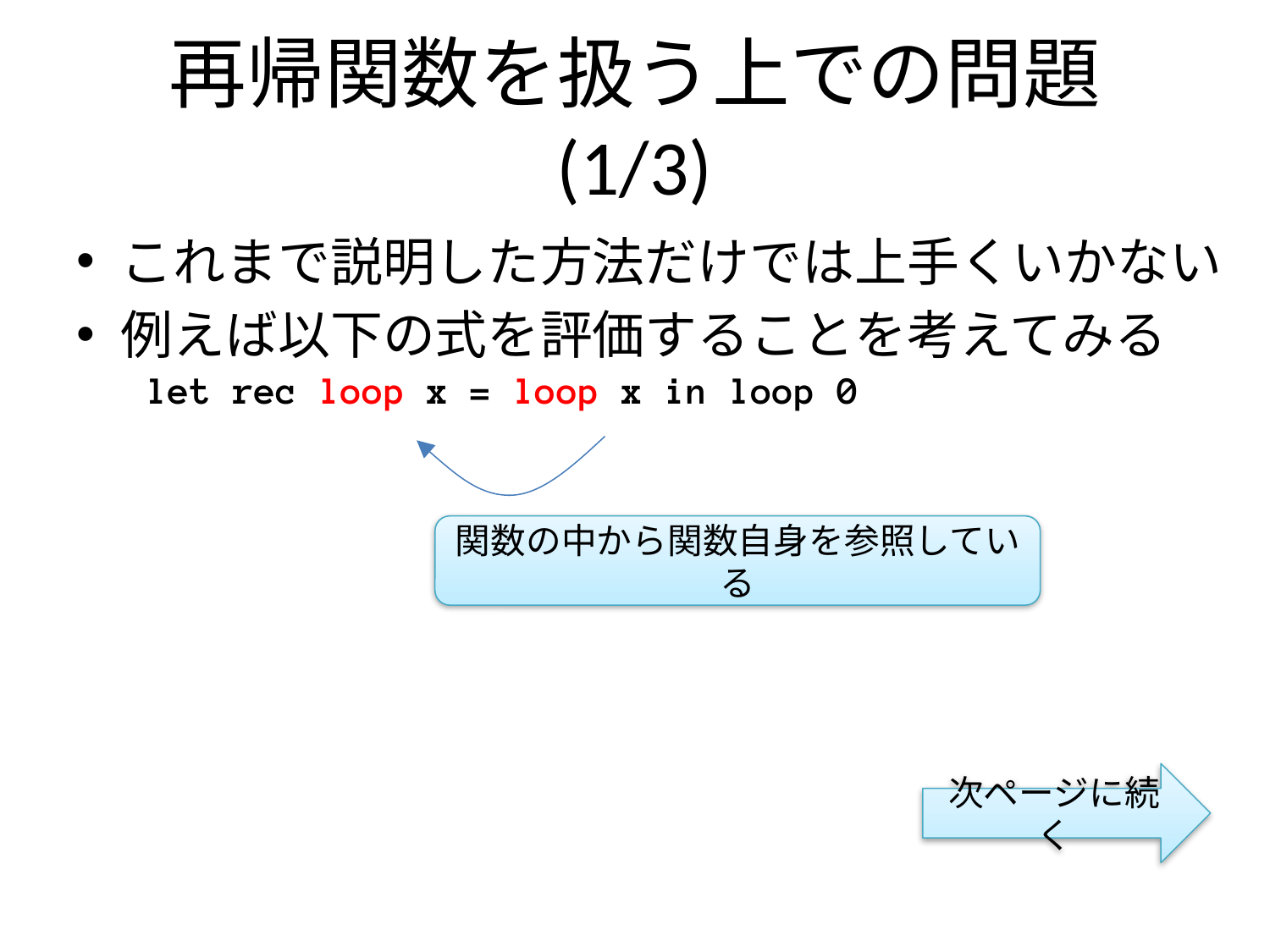

# 再帰関数を扱う上での問題 (1/3)
これまで説明した方法だけでは上手くいかない
例えば以下の式を評価することを考えてみる
  let rec loop x = loop x in loop 0

関数の中から関数自身を参照している
次ページに続く